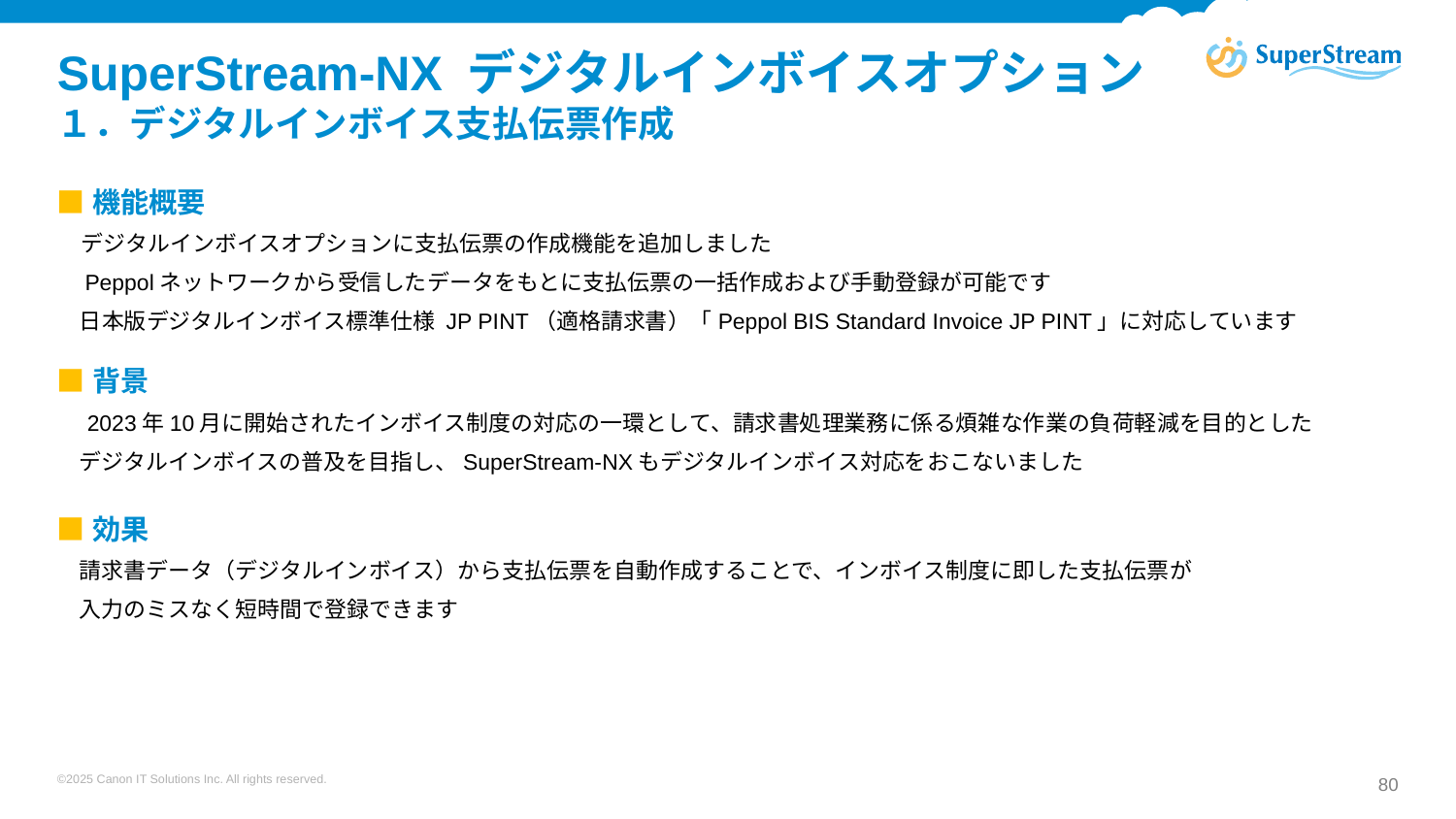

# SuperStream-NX デジタルインボイスオプション 　 １．デジタルインボイス支払伝票作成
■機能概要
　デジタルインボイスオプションに支払伝票の作成機能を追加しました
　Peppolネットワークから受信したデータをもとに支払伝票の一括作成および手動登録が可能です
　日本版デジタルインボイス標準仕様 JP PINT（適格請求書）「Peppol BIS Standard Invoice JP PINT」に対応しています
■背景
　2023年10月に開始されたインボイス制度の対応の一環として、請求書処理業務に係る煩雑な作業の負荷軽減を目的とした
　デジタルインボイスの普及を目指し、SuperStream-NXもデジタルインボイス対応をおこないました

■効果
　請求書データ（デジタルインボイス）から支払伝票を自動作成することで、インボイス制度に即した支払伝票が
　入力のミスなく短時間で登録できます
©2025 Canon IT Solutions Inc. All rights reserved.
80